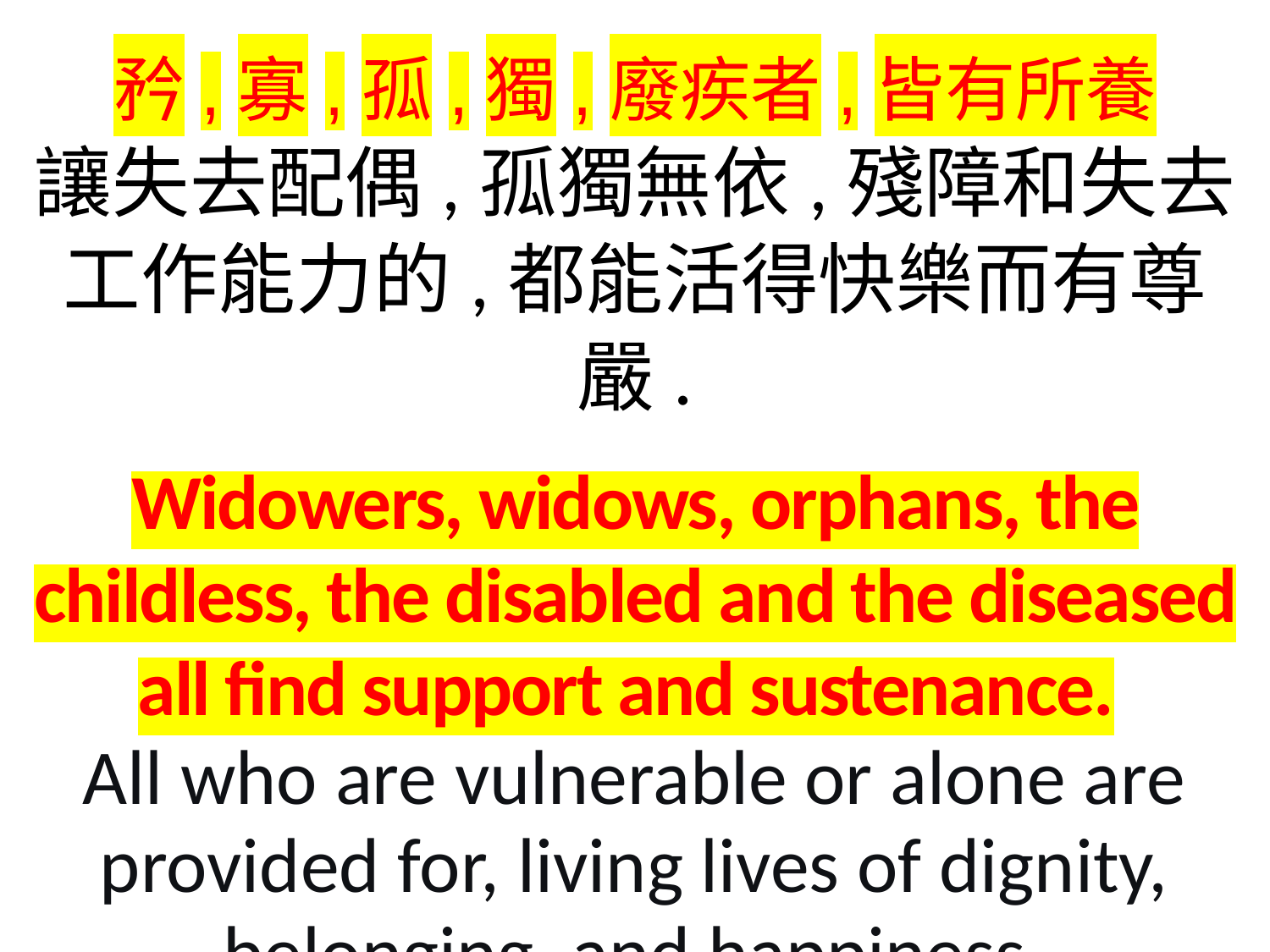

矜,寡,孤,獨,廢疾者,皆有所養
讓失去配偶,孤獨無依,殘障和失去工作能力的,都能活得快樂而有尊嚴.
Widowers, widows, orphans, the childless, the disabled and the diseased all find support and sustenance.
All who are vulnerable or alone are provided for, living lives of dignity, belonging, and happiness.